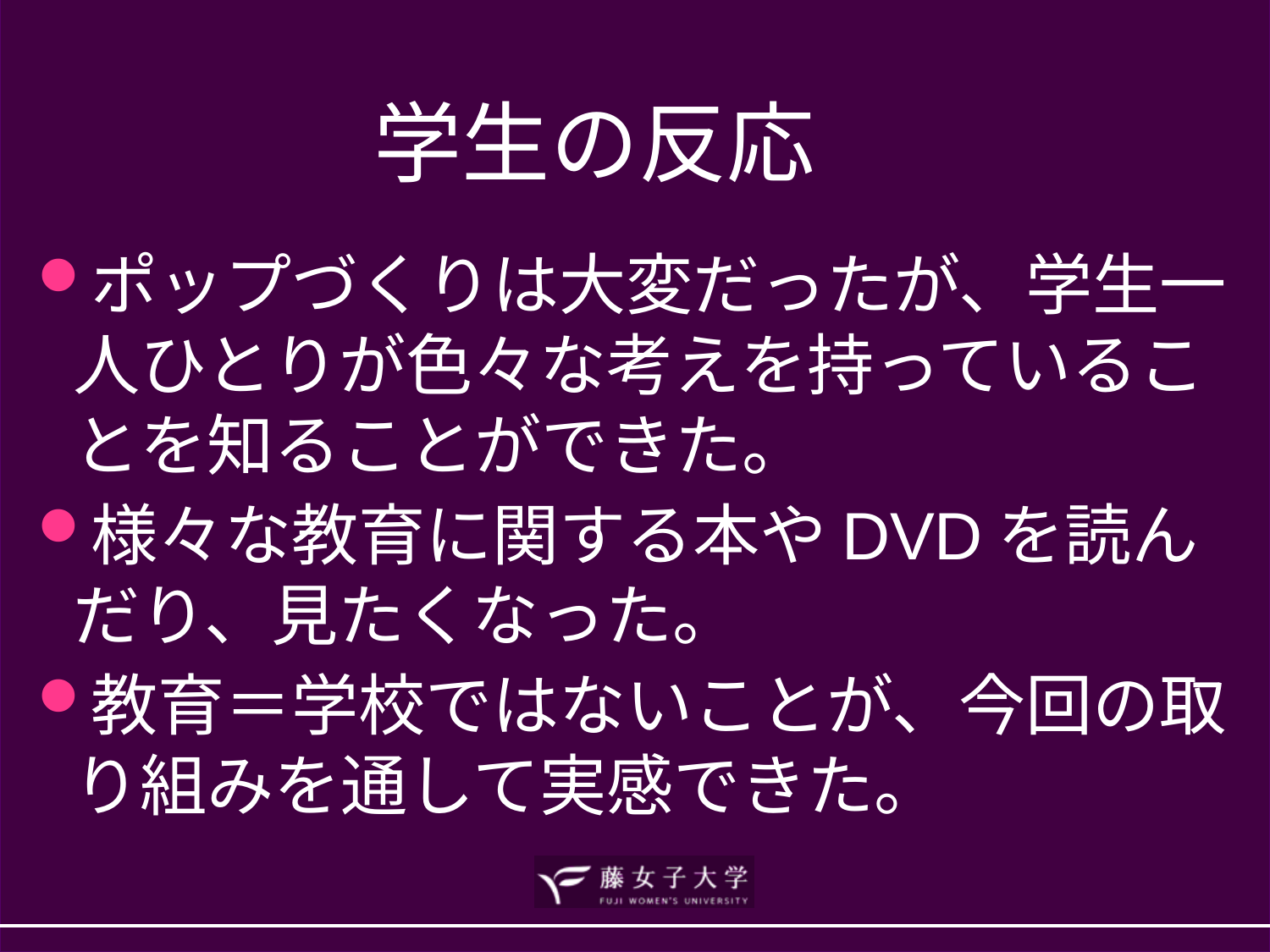

# 学生の反応
ポップづくりは大変だったが、学生一人ひとりが色々な考えを持っていることを知ることができた。
様々な教育に関する本やDVDを読んだり、見たくなった。
教育＝学校ではないことが、今回の取り組みを通して実感できた。